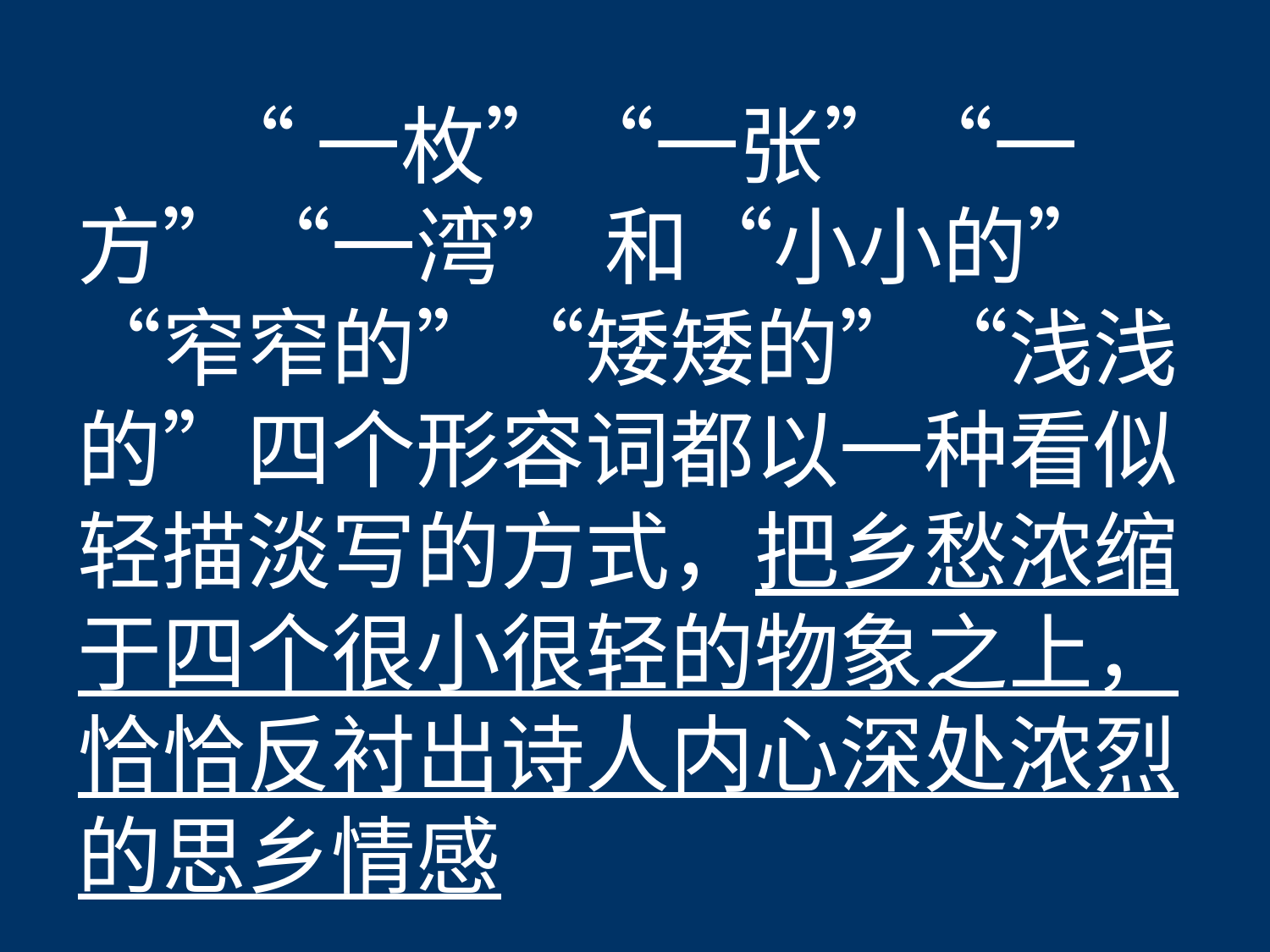

“一枚”“一张”“一方”“一湾” 和“小小的”“窄窄的”“矮矮的”“浅浅的”四个形容词都以一种看似轻描淡写的方式，把乡愁浓缩于四个很小很轻的物象之上，恰恰反衬出诗人内心深处浓烈的思乡情感